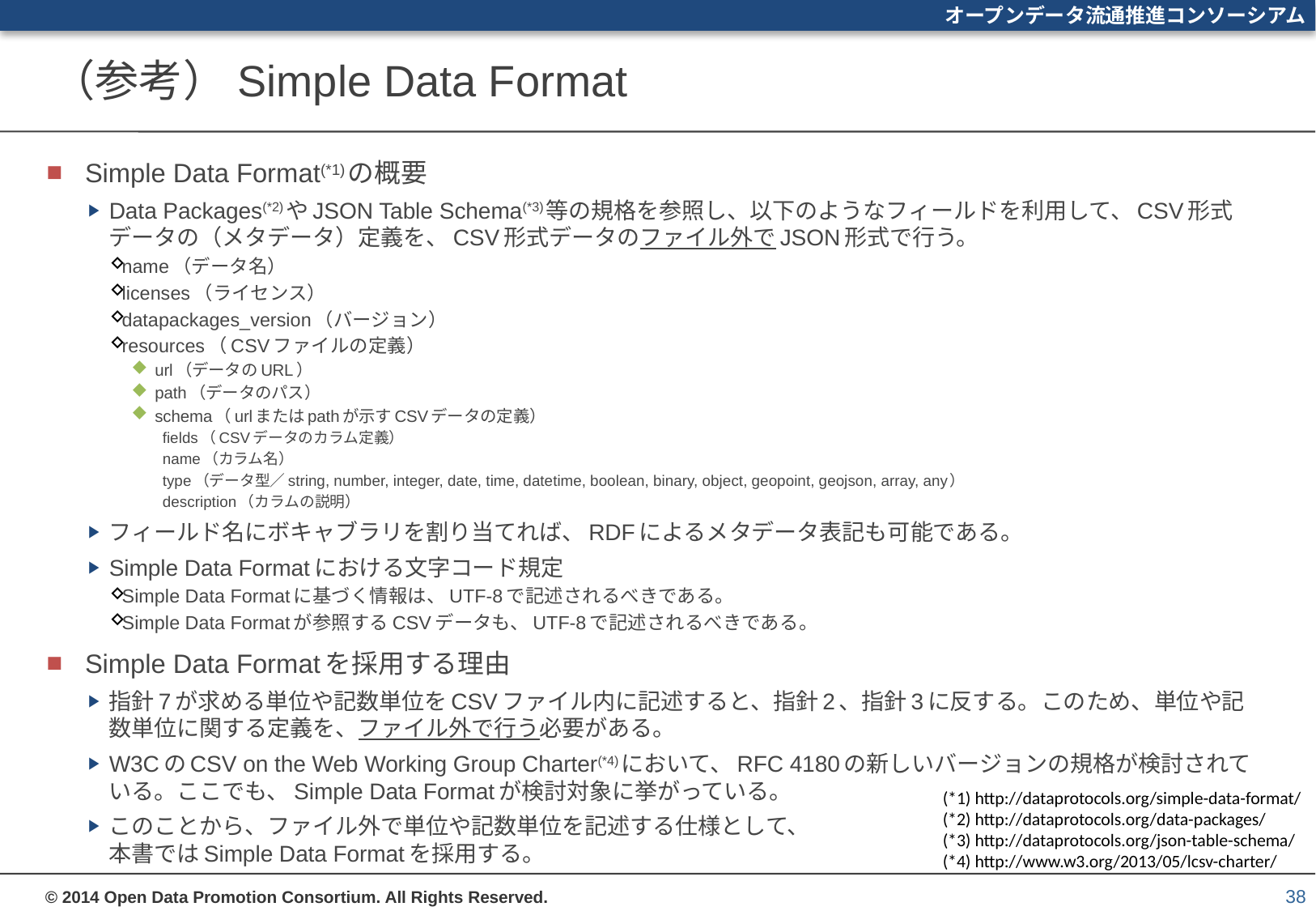

# （参考）Simple Data Format
Simple Data Format(*1)の概要
Data Packages(*2)やJSON Table Schema(*3)等の規格を参照し、以下のようなフィールドを利用して、CSV形式データの（メタデータ）定義を、CSV形式データのファイル外でJSON形式で行う。
name（データ名）
licenses（ライセンス）
datapackages_version（バージョン）
resources（CSVファイルの定義）
url（データのURL）
path（データのパス）
schema（urlまたはpathが示すCSVデータの定義）
fields（CSVデータのカラム定義）
name（カラム名）
type（データ型／string, number, integer, date, time, datetime, boolean, binary, object, geopoint, geojson, array, any）
description（カラムの説明）
フィールド名にボキャブラリを割り当てれば、RDFによるメタデータ表記も可能である。
Simple Data Formatにおける文字コード規定
Simple Data Formatに基づく情報は、UTF-8で記述されるべきである。
Simple Data Formatが参照するCSVデータも、UTF-8で記述されるべきである。
Simple Data Formatを採用する理由
指針7が求める単位や記数単位をCSVファイル内に記述すると、指針2、指針3に反する。このため、単位や記数単位に関する定義を、ファイル外で行う必要がある。
W3CのCSV on the Web Working Group Charter(*4)において、RFC 4180の新しいバージョンの規格が検討されている。ここでも、Simple Data Formatが検討対象に挙がっている。
このことから、ファイル外で単位や記数単位を記述する仕様として、
本書ではSimple Data Formatを採用する。
(*1) http://dataprotocols.org/simple-data-format/
(*2) http://dataprotocols.org/data-packages/
(*3) http://dataprotocols.org/json-table-schema/
(*4) http://www.w3.org/2013/05/lcsv-charter/
38